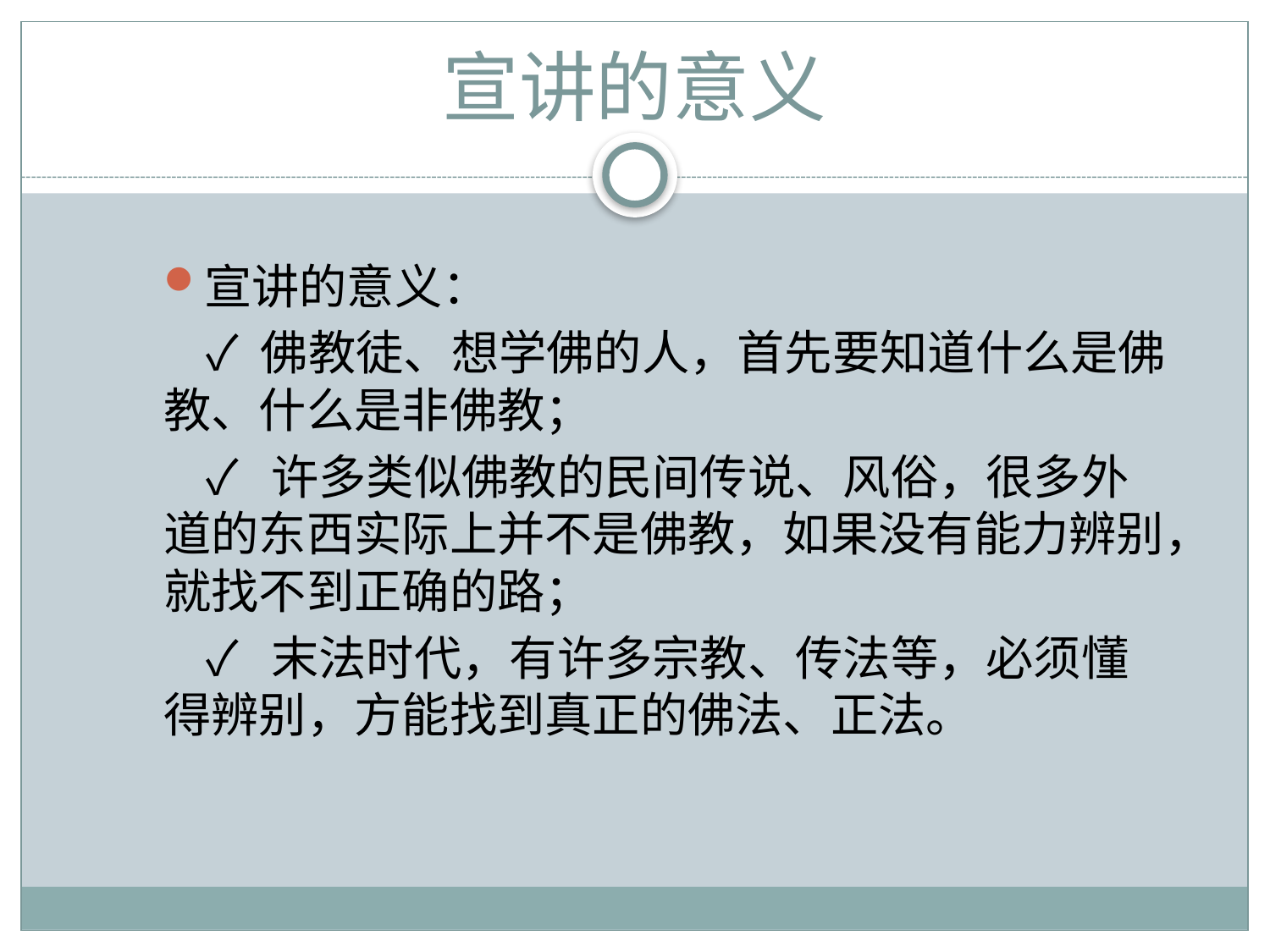

# 宣讲的意义
宣讲的意义：
    ✓ 佛教徒、想学佛的人，首先要知道什么是佛教、什么是非佛教；
    ✓  许多类似佛教的民间传说、风俗，很多外道的东西实际上并不是佛教，如果没有能力辨别，就找不到正确的路；
    ✓  末法时代，有许多宗教、传法等，必须懂得辨别，方能找到真正的佛法、正法。